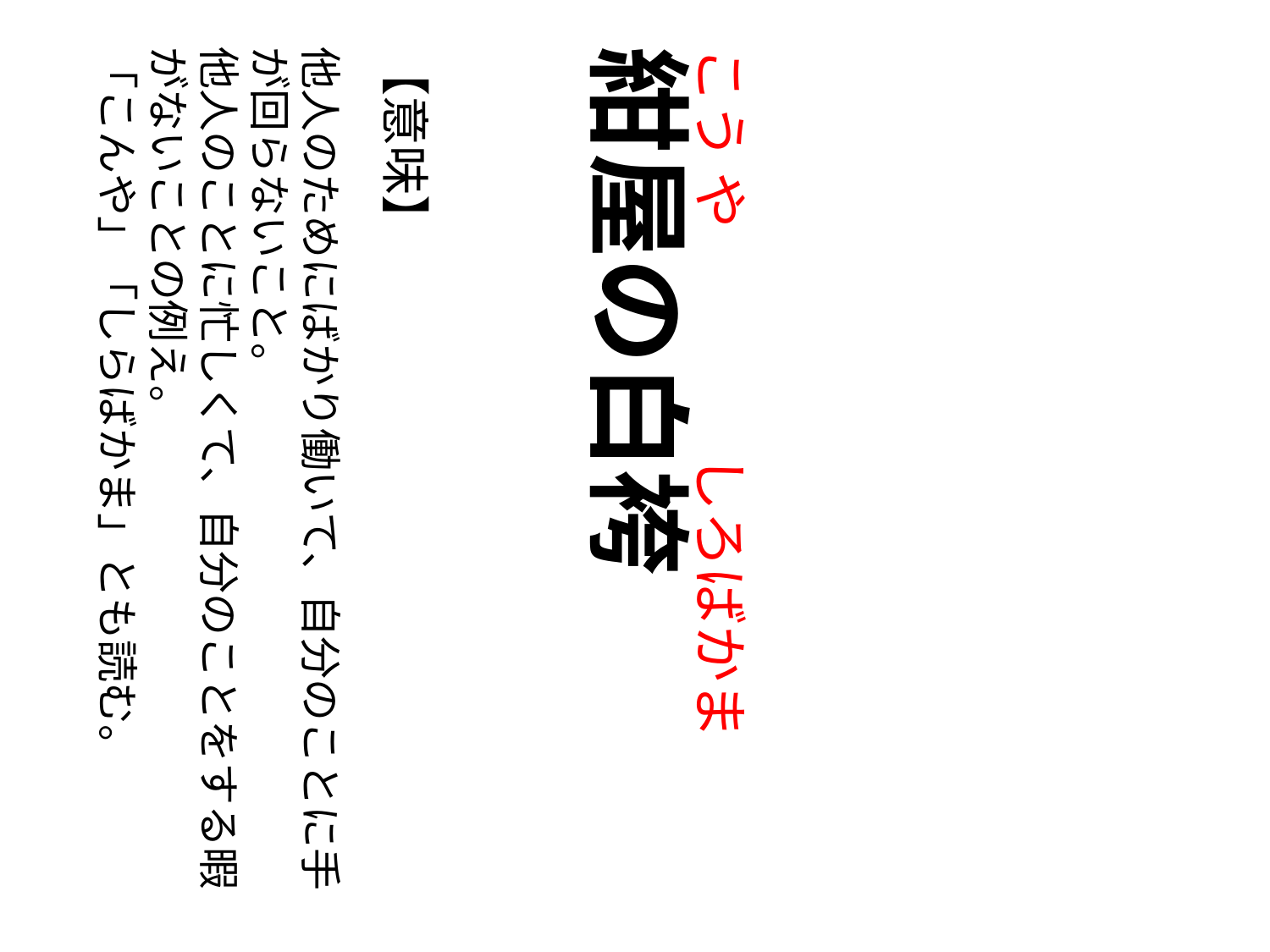

【意味】

他人のためにばかり働いて、自分のことに手が回らないこと。
他人のことに忙しくて、自分のことをする暇がないことの例え。
「こんや」「しらばかま」とも読む。
こう や　　　　しろばかま
紺屋の白袴